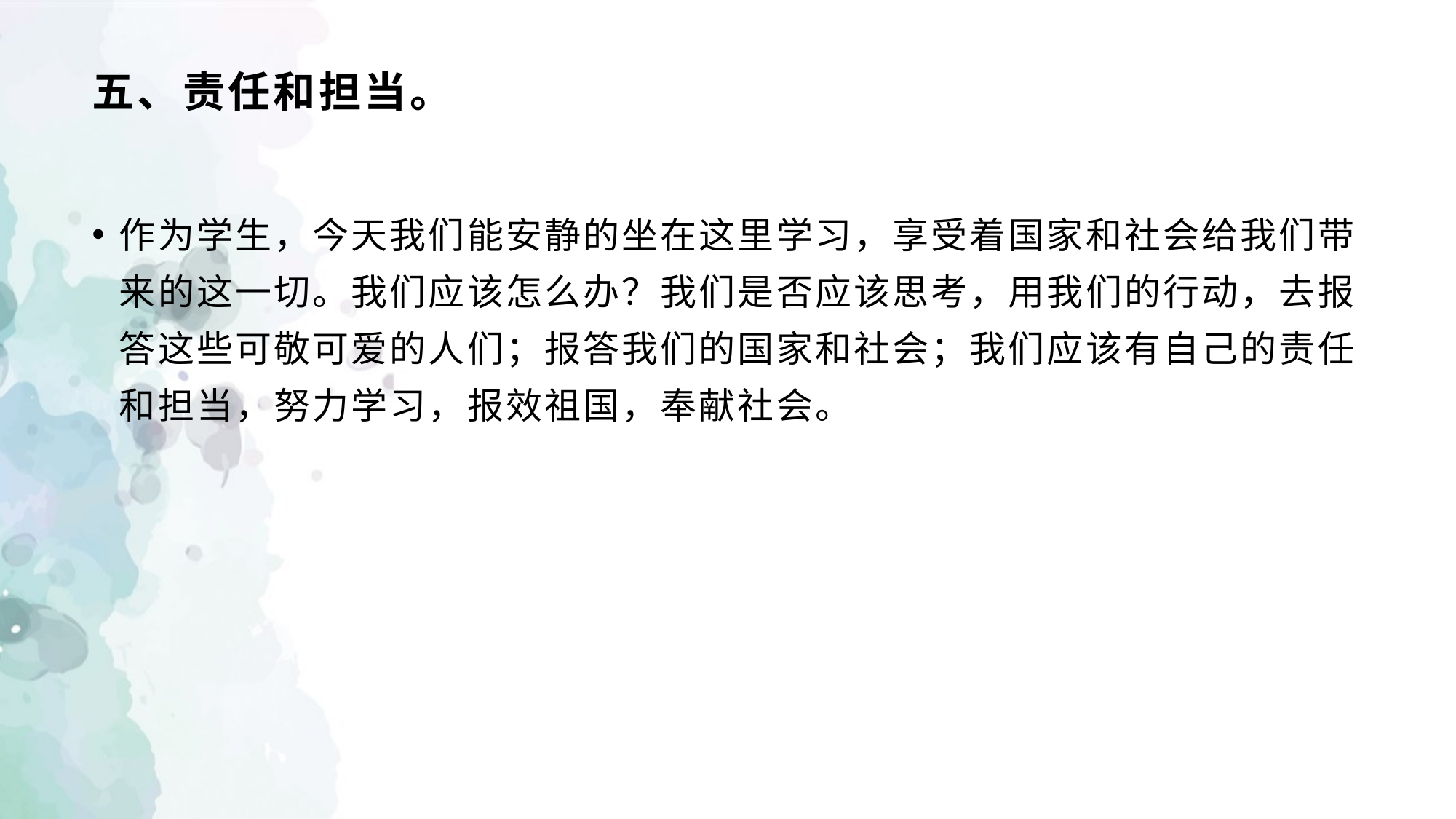

# 五、责任和担当。

作为学生，今天我们能安静的坐在这里学习，享受着国家和社会给我们带来的这一切。我们应该怎么办？我们是否应该思考，用我们的行动，去报答这些可敬可爱的人们；报答我们的国家和社会；我们应该有自己的责任和担当，努力学习，报效祖国，奉献社会。